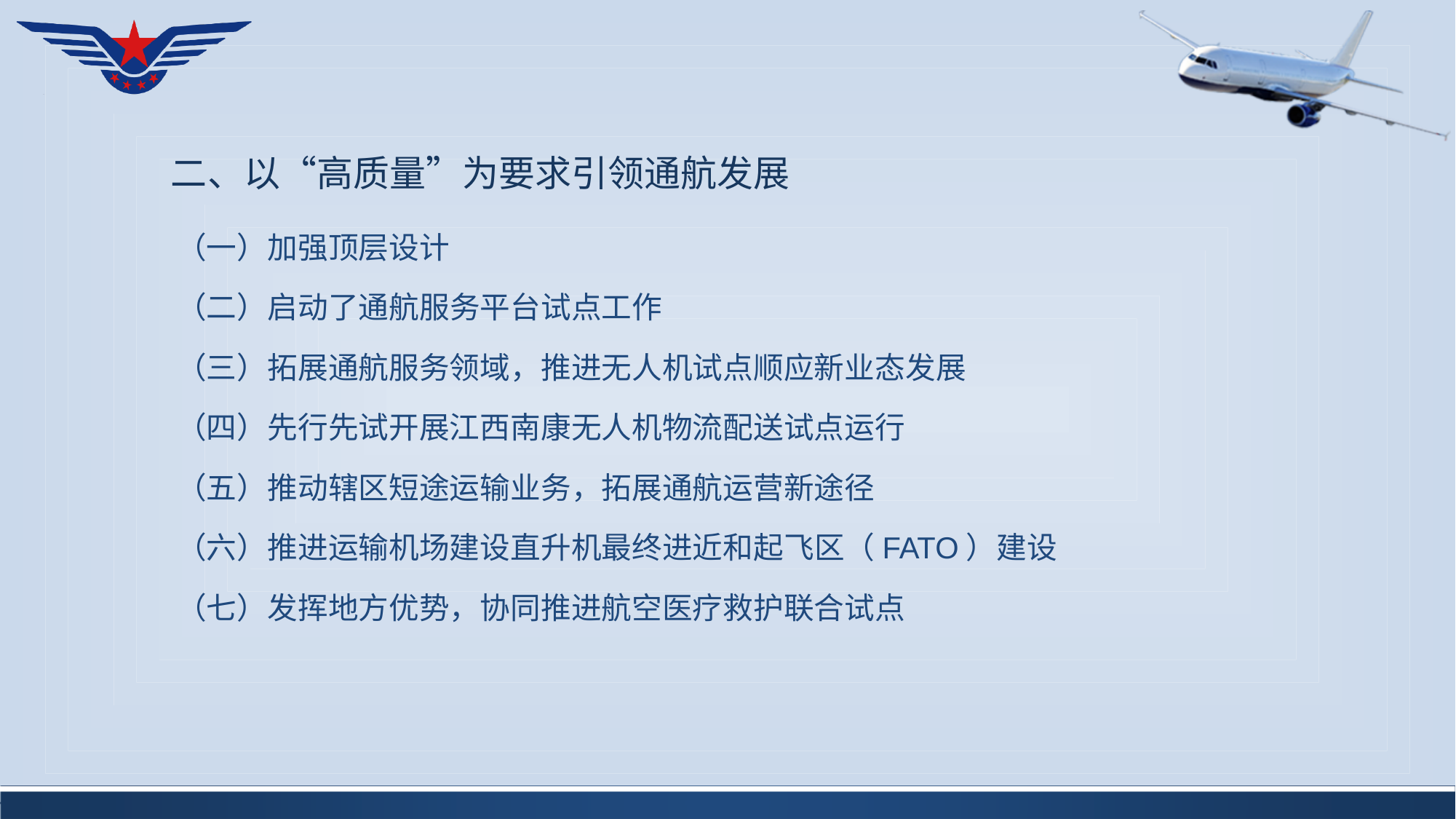

二、以“高质量”为要求引领通航发展
（一）加强顶层设计
（二）启动了通航服务平台试点工作
（三）拓展通航服务领域，推进无人机试点顺应新业态发展
（四）先行先试开展江西南康无人机物流配送试点运行
（五）推动辖区短途运输业务，拓展通航运营新途径
（六）推进运输机场建设直升机最终进近和起飞区（FATO）建设
（七）发挥地方优势，协同推进航空医疗救护联合试点